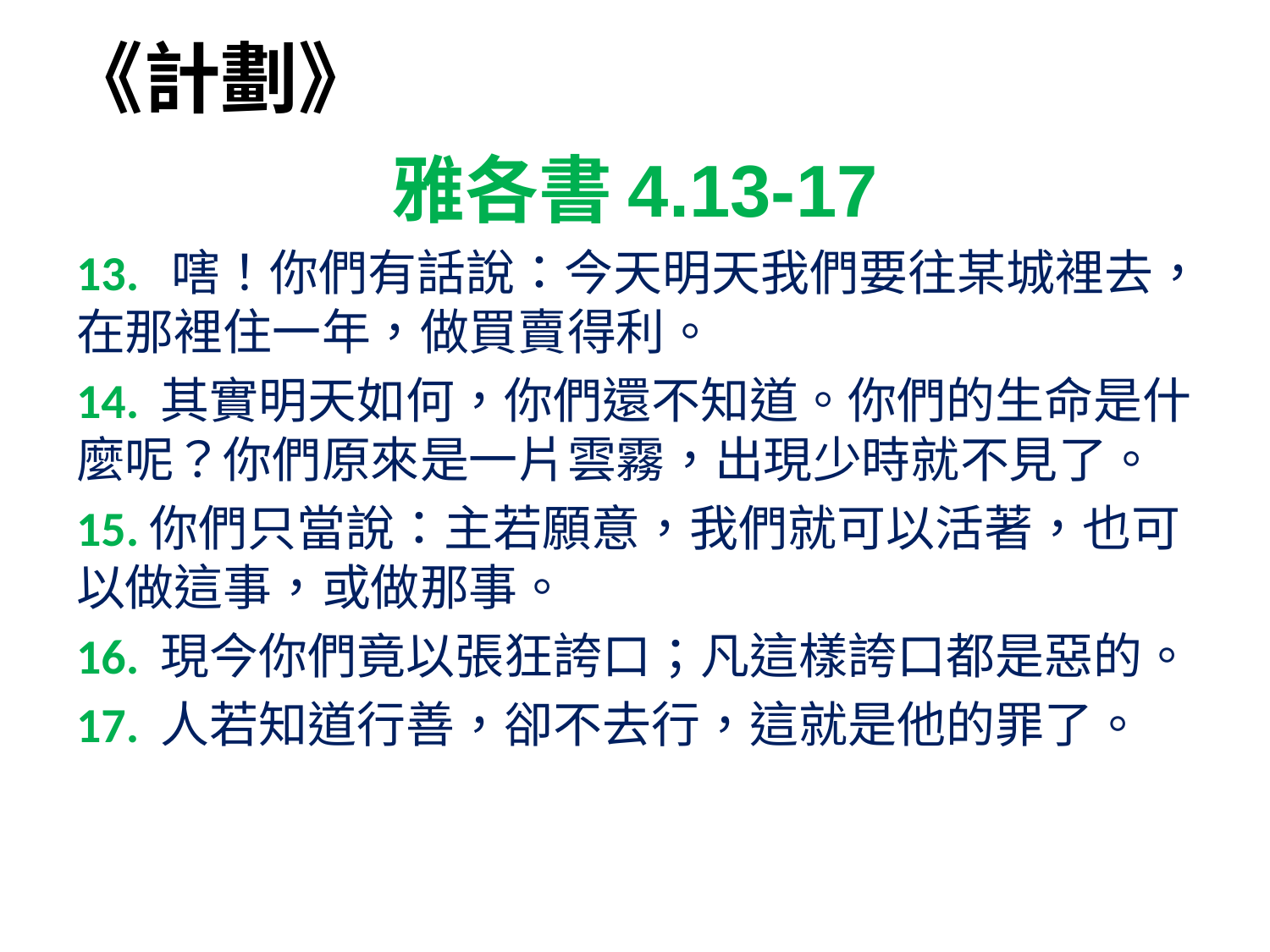

# 《計劃》
雅各書4.13-17
13.  嗐！你們有話說：今天明天我們要往某城裡去，在那裡住一年，做買賣得利。
14. 其實明天如何，你們還不知道。你們的生命是什麼呢？你們原來是一片雲霧，出現少時就不見了。
15.你們只當說：主若願意，我們就可以活著，也可以做這事，或做那事。
16. 現今你們竟以張狂誇口；凡這樣誇口都是惡的。
17. 人若知道行善，卻不去行，這就是他的罪了。